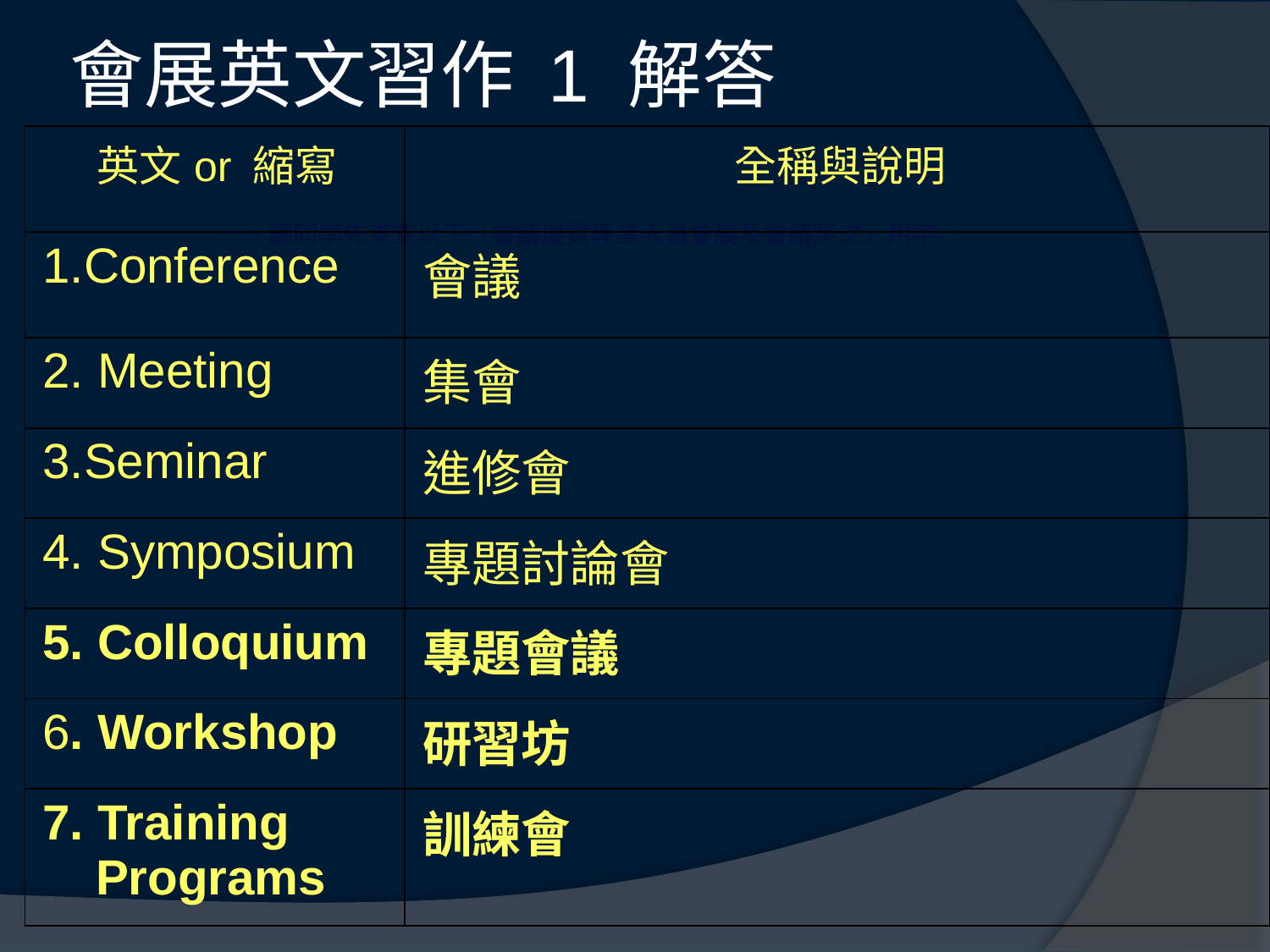

# 會展英文習作 1 解答
| 英文or 縮寫 | 全稱與說明 |
| --- | --- |
| 1.Conference | 會議 |
| 2. Meeting | 集會 |
| 3.Seminar | 進修會 |
| 4. Symposium | 專題討論會 |
| 5. Colloquium | 專題會議 |
| 6. Workshop | 研習坊 |
| 7. Training Programs | 訓練會 |
一、請同學先查查以下「會議展覽專業人員會展及會議英文」用字 :